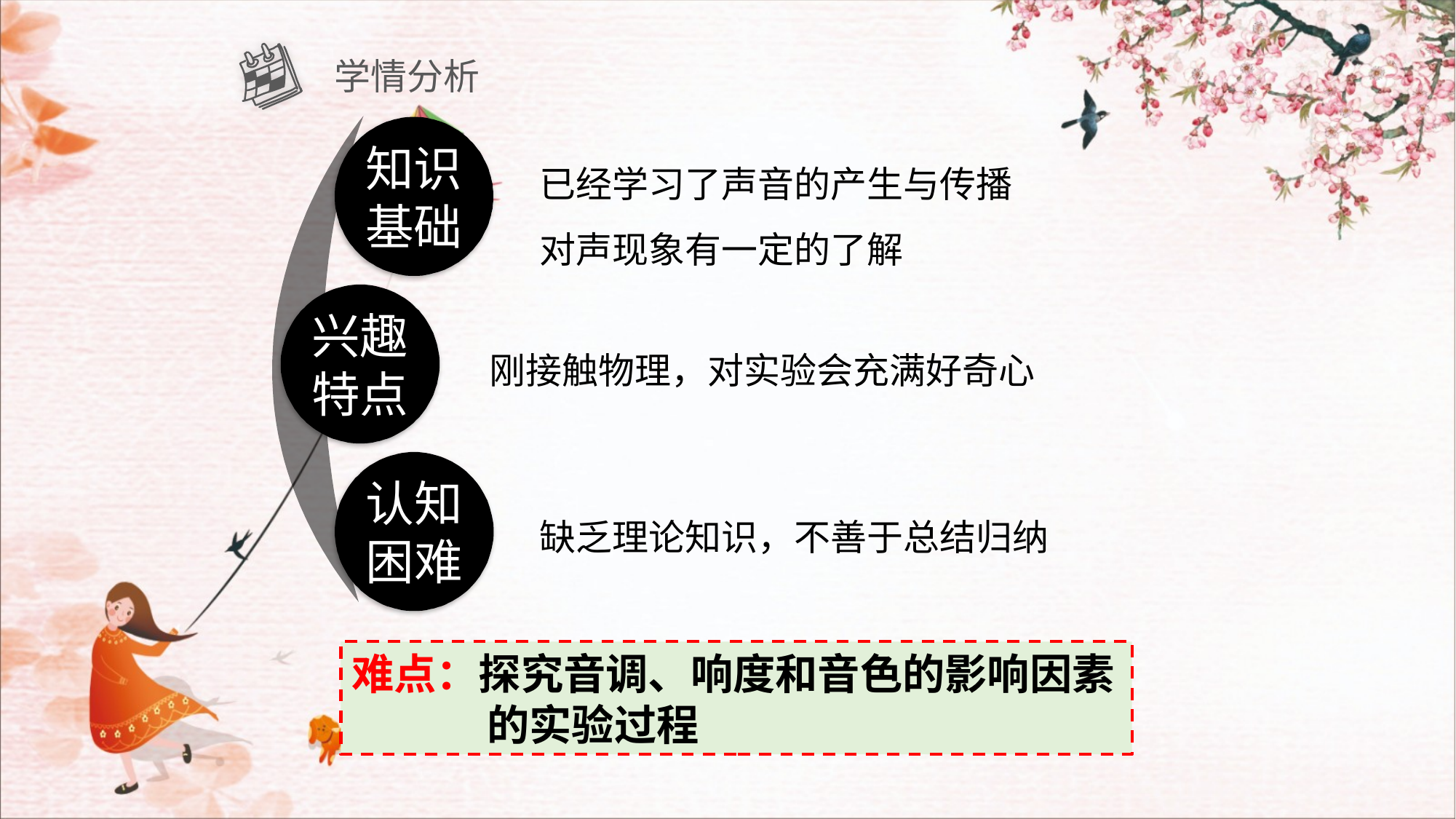

学情分析
知识
基础
已经学习了声音的产生与传播
对声现象有一定的了解
兴趣
特点

刚接触物理，对实验会充满好奇心
认知
困难
缺乏理论知识，不善于总结归纳
难点：探究音调、响度和音色的影响因素
             的实验过程